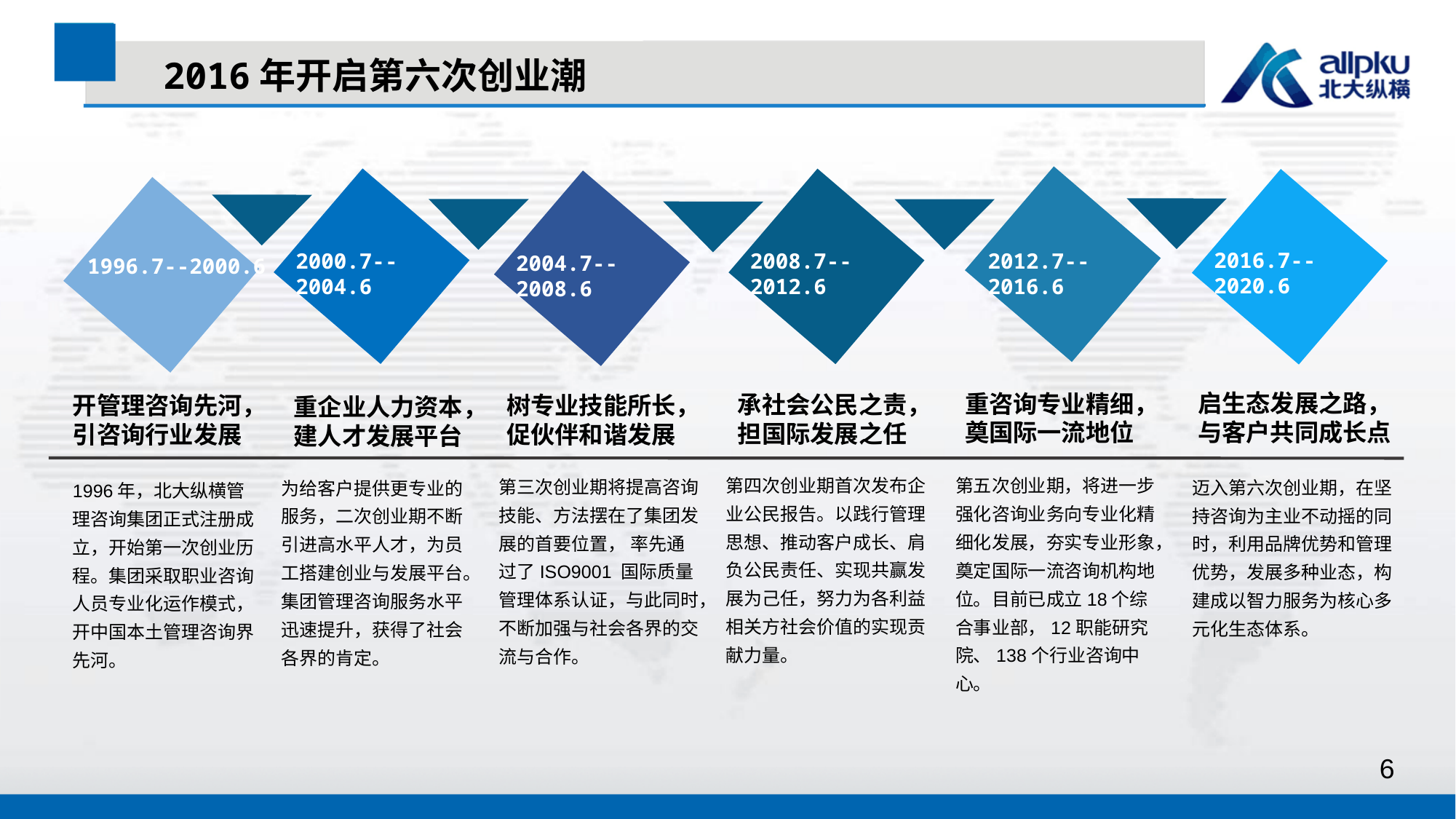

2016年开启第六次创业潮

2016.7--2020.6
2000.7--2004.6
2008.7--2012.6
2012.7--2016.6
2004.7--2008.6
1996.7--2000.6
启生态发展之路，与客户共同成长点
重咨询专业精细，奠国际一流地位
承社会公民之责，担国际发展之任
开管理咨询先河，引咨询行业发展
树专业技能所长，促伙伴和谐发展
重企业人力资本，
建人才发展平台
第五次创业期，将进一步强化咨询业务向专业化精细化发展，夯实专业形象，奠定国际一流咨询机构地位。目前已成立18个综合事业部，12职能研究院、138个行业咨询中心。

迈入第六次创业期，在坚持咨询为主业不动摇的同时，利用品牌优势和管理优势，发展多种业态，构建成以智力服务为核心多元化生态体系。

为给客户提供更专业的服务，二次创业期不断引进高水平人才，为员工搭建创业与发展平台。集团管理咨询服务水平迅速提升，获得了社会各界的肯定。

1996年，北大纵横管理咨询集团正式注册成立，开始第一次创业历程。集团采取职业咨询人员专业化运作模式，开中国本土管理咨询界先河。

第三次创业期将提高咨询技能、方法摆在了集团发展的首要位置， 率先通过了ISO9001 国际质量管理体系认证，与此同时，不断加强与社会各界的交流与合作。
第四次创业期首次发布企业公民报告。以践行管理思想、推动客户成长、肩负公民责任、实现共赢发展为己任，努力为各利益相关方社会价值的实现贡献力量。